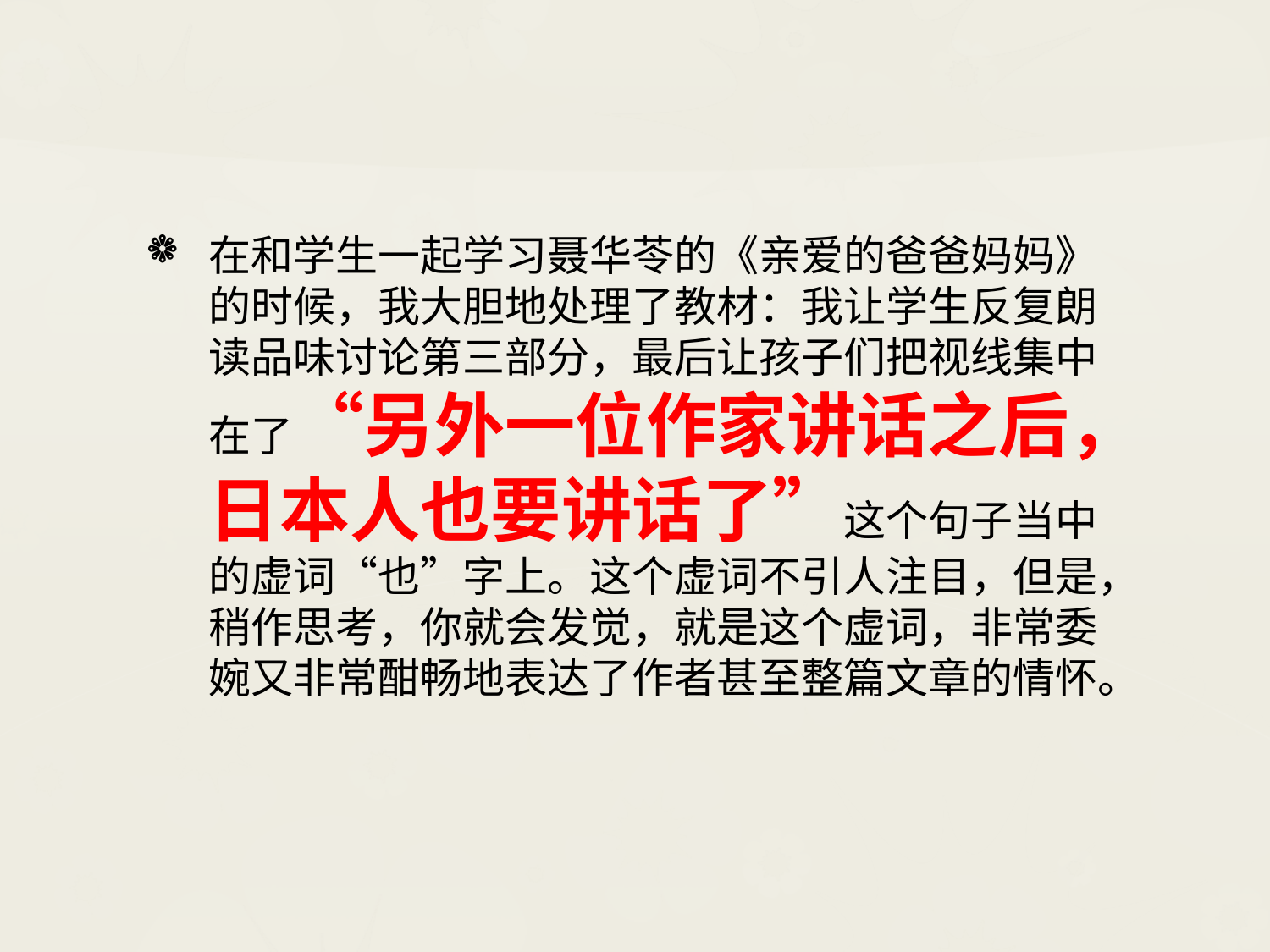

#
在和学生一起学习聂华苓的《亲爱的爸爸妈妈》的时候，我大胆地处理了教材：我让学生反复朗读品味讨论第三部分，最后让孩子们把视线集中在了“另外一位作家讲话之后，日本人也要讲话了”这个句子当中的虚词“也”字上。这个虚词不引人注目，但是，稍作思考，你就会发觉，就是这个虚词，非常委婉又非常酣畅地表达了作者甚至整篇文章的情怀。